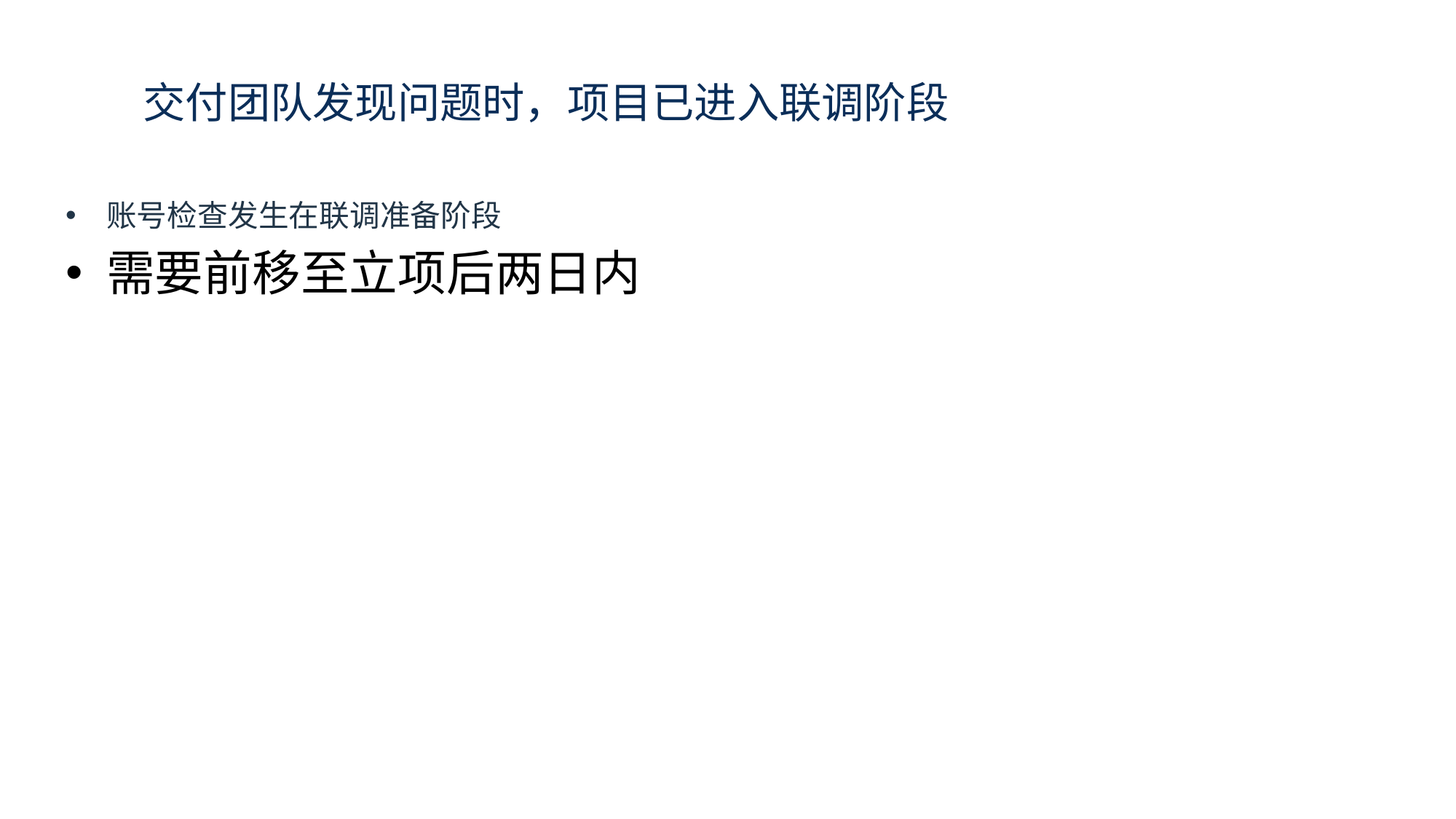

# 交付团队发现问题时，项目已进入联调阶段
账号检查发生在联调准备阶段
需要前移至立项后两日内